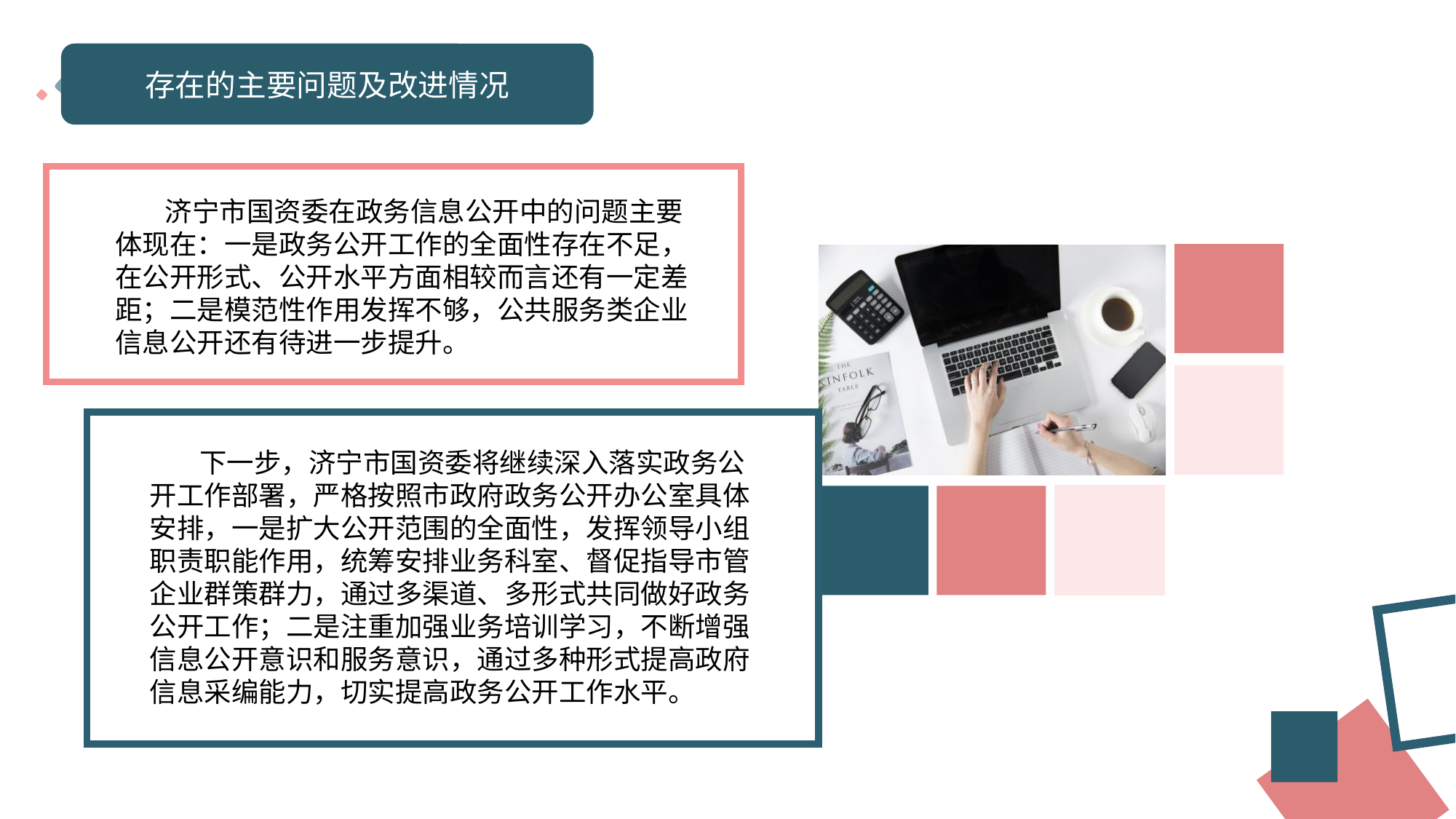

存在的主要问题及改进情况

       济宁市国资委在政务信息公开中的问题主要体现在：一是政务公开工作的全面性存在不足，在公开形式、公开水平方面相较而言还有一定差距；二是模范性作用发挥不够，公共服务类企业信息公开还有待进一步提升。

       下一步，济宁市国资委将继续深入落实政务公开工作部署，严格按照市政府政务公开办公室具体安排，一是扩大公开范围的全面性，发挥领导小组职责职能作用，统筹安排业务科室、督促指导市管企业群策群力，通过多渠道、多形式共同做好政务公开工作；二是注重加强业务培训学习，不断增强信息公开意识和服务意识，通过多种形式提高政府信息采编能力，切实提高政务公开工作水平。